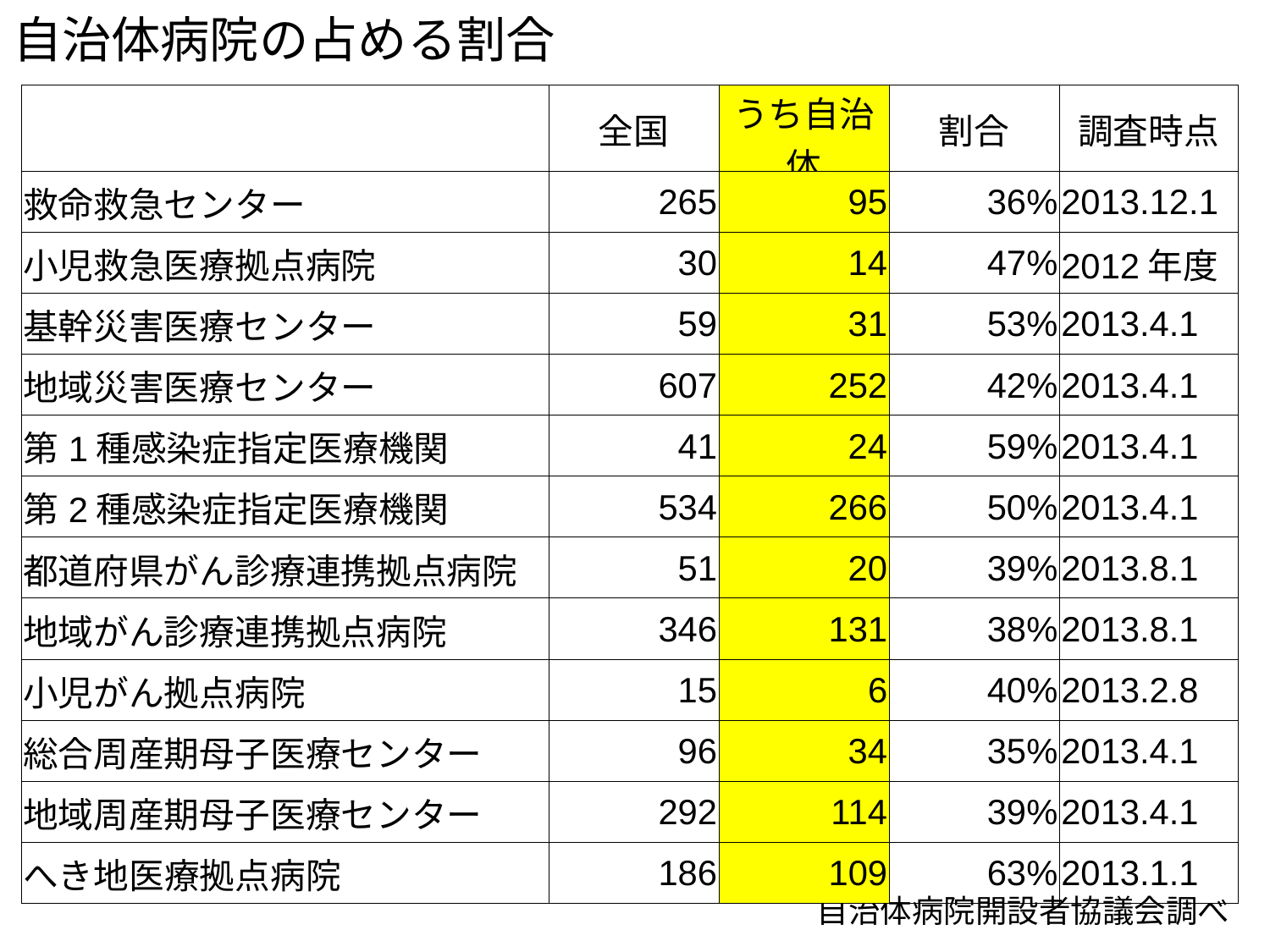

# 自治体病院の占める割合
|  | 全国 | うち自治体 | 割合 | 調査時点 |
| --- | --- | --- | --- | --- |
| 救命救急センター | 265 | 95 | 36% | 2013.12.1 |
| 小児救急医療拠点病院 | 30 | 14 | 47% | 2012年度 |
| 基幹災害医療センター | 59 | 31 | 53% | 2013.4.1 |
| 地域災害医療センター | 607 | 252 | 42% | 2013.4.1 |
| 第1種感染症指定医療機関 | 41 | 24 | 59% | 2013.4.1 |
| 第2種感染症指定医療機関 | 534 | 266 | 50% | 2013.4.1 |
| 都道府県がん診療連携拠点病院 | 51 | 20 | 39% | 2013.8.1 |
| 地域がん診療連携拠点病院 | 346 | 131 | 38% | 2013.8.1 |
| 小児がん拠点病院 | 15 | 6 | 40% | 2013.2.8 |
| 総合周産期母子医療センター | 96 | 34 | 35% | 2013.4.1 |
| 地域周産期母子医療センター | 292 | 114 | 39% | 2013.4.1 |
| へき地医療拠点病院 | 186 | 109 | 63% | 2013.1.1 |
自治体病院開設者協議会調べ